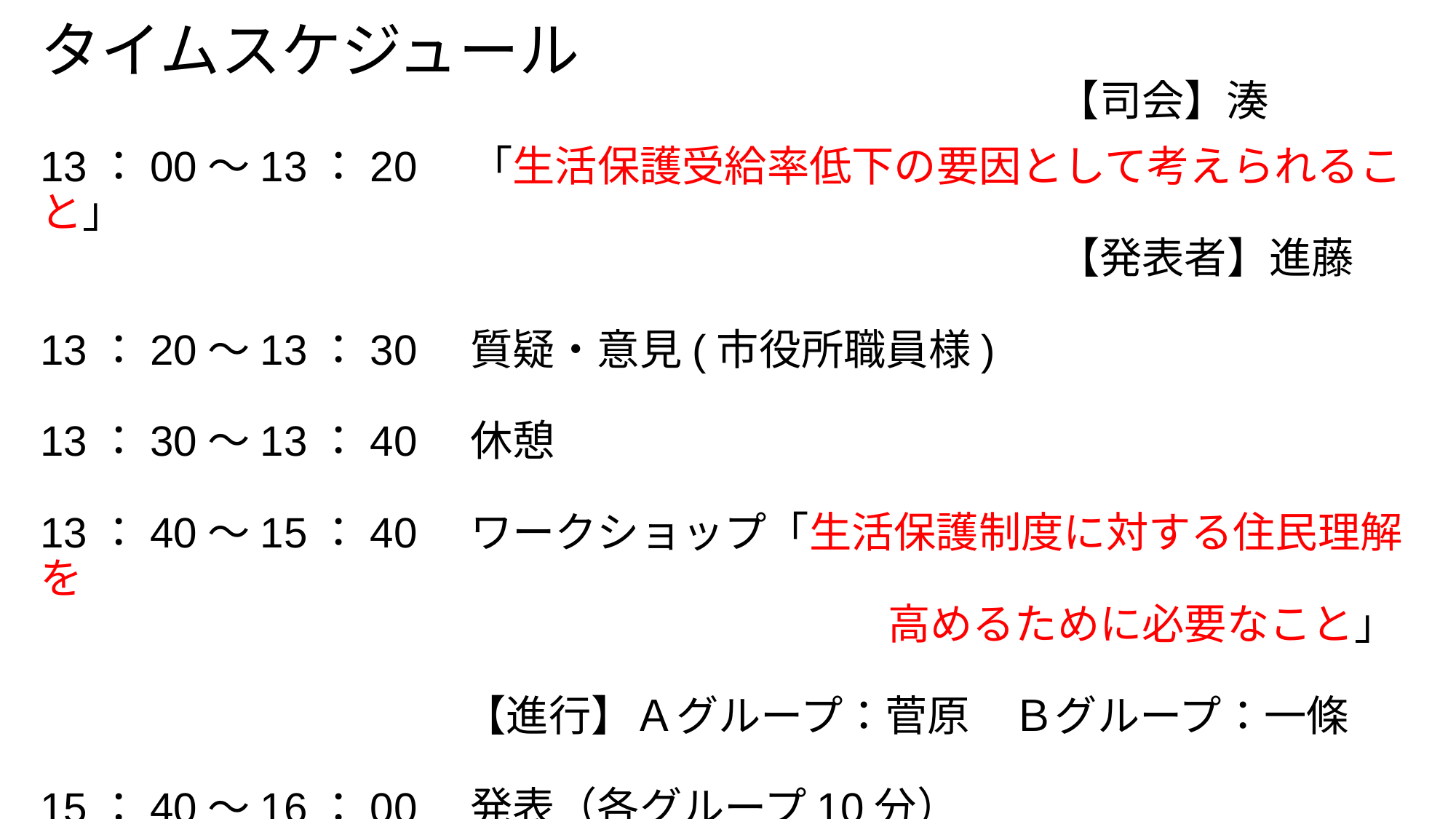

タイムスケジュール

13：00～13：20　「生活保護受給率低下の要因として考えられること」
　　　　　　　　　　　　　　　　　　　　　　　　【発表者】進藤

13：20～13：30　質疑・意見(市役所職員様)

13：30～13：40　休憩

13：40～15：40　ワークショップ「生活保護制度に対する住民理解を
　　　　　　　　　　　　　　　　　　　　高めるために必要なこと」
　　　　　　　　　　【進行】Ａグループ：菅原　Ｂグループ：一條

15：40～16：00　発表（各グループ10分）

16：00～16：10　市役所職員様から感想
【司会】湊